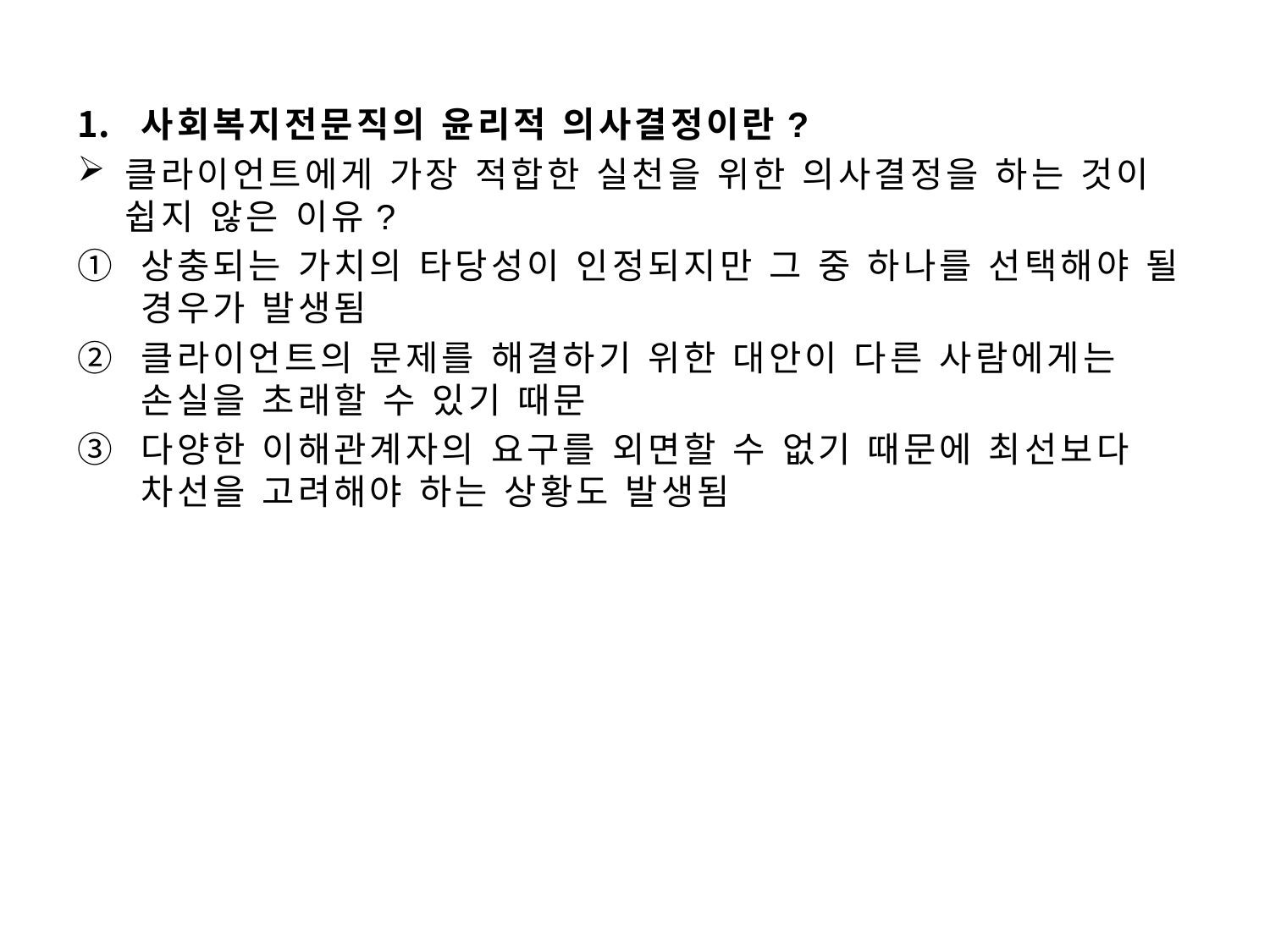

#
사회복지전문직의 윤리적 의사결정이란?
클라이언트에게 가장 적합한 실천을 위한 의사결정을 하는 것이 쉽지 않은 이유?
상충되는 가치의 타당성이 인정되지만 그 중 하나를 선택해야 될 경우가 발생됨
클라이언트의 문제를 해결하기 위한 대안이 다른 사람에게는 손실을 초래할 수 있기 때문
다양한 이해관계자의 요구를 외면할 수 없기 때문에 최선보다 차선을 고려해야 하는 상황도 발생됨